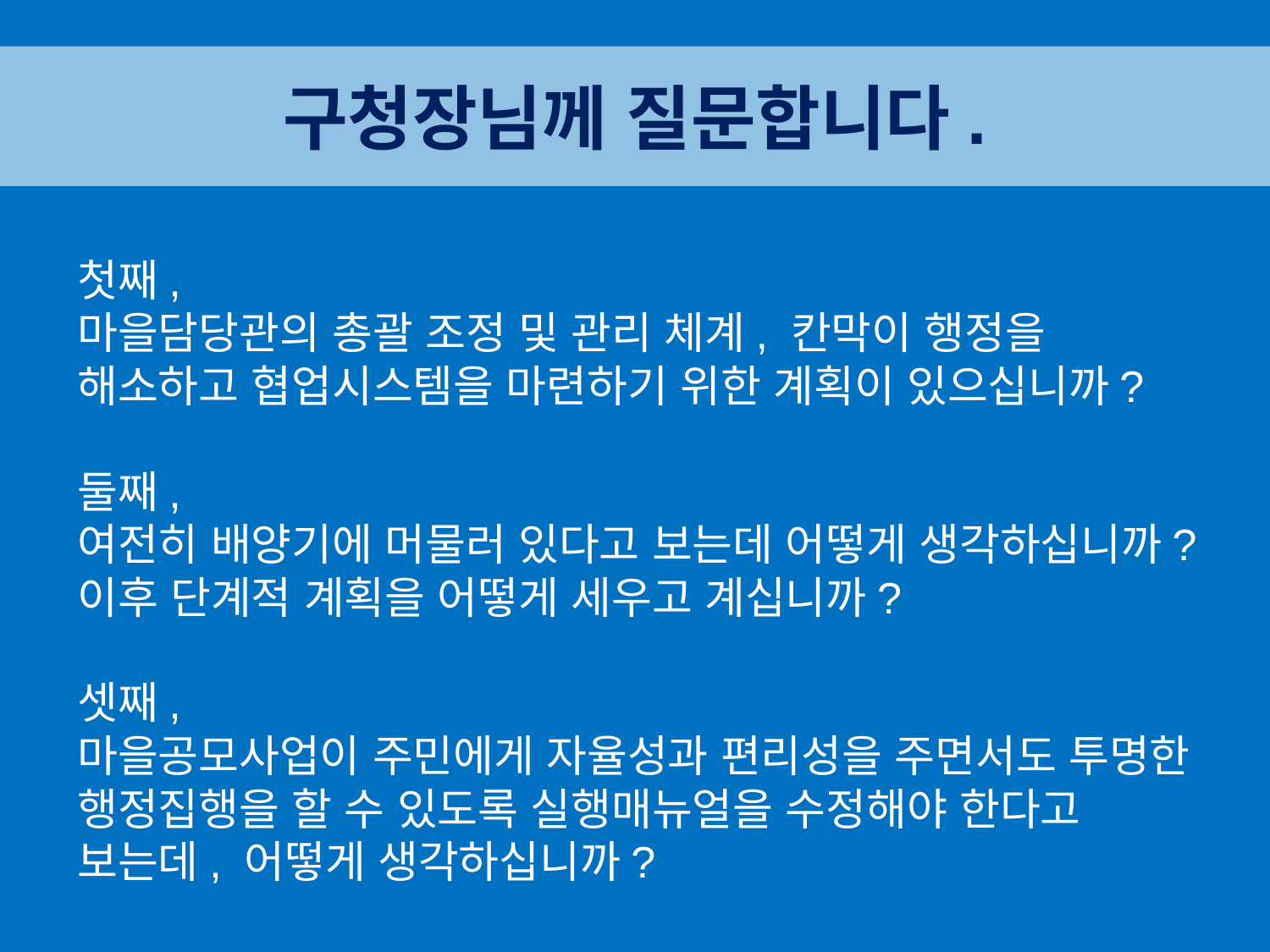

구청장님께 질문합니다.
첫째,
마을담당관의 총괄 조정 및 관리 체계, 칸막이 행정을 해소하고 협업시스템을 마련하기 위한 계획이 있으십니까?

둘째,
여전히 배양기에 머물러 있다고 보는데 어떻게 생각하십니까? 이후 단계적 계획을 어떻게 세우고 계십니까?

셋째,
마을공모사업이 주민에게 자율성과 편리성을 주면서도 투명한 행정집행을 할 수 있도록 실행매뉴얼을 수정해야 한다고 보는데, 어떻게 생각하십니까?